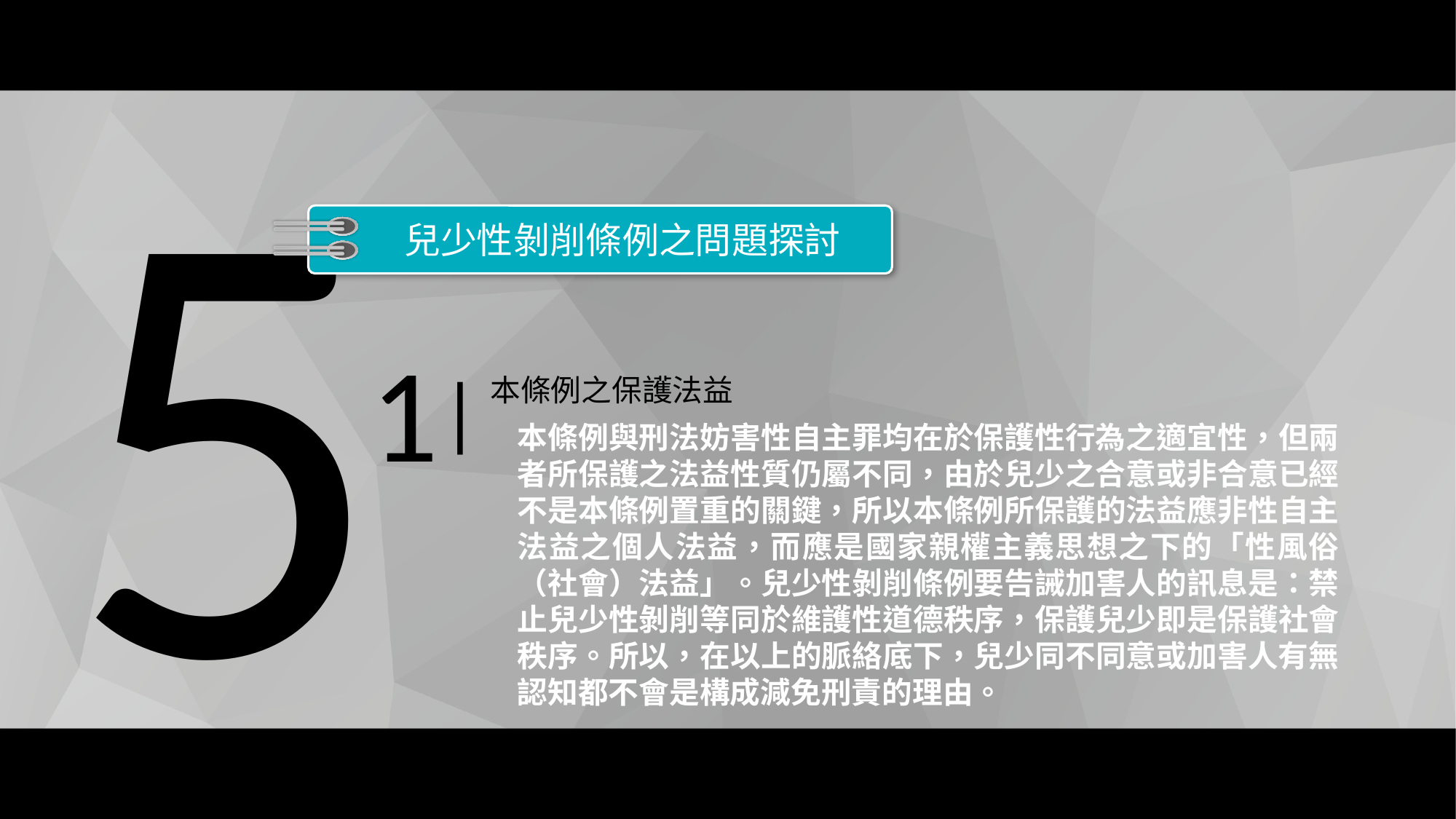

5

兒少性剝削條例之問題探討
1
|
本條例之保護法益
本條例與刑法妨害性自主罪均在於保護性行為之適宜性，但兩者所保護之法益性質仍屬不同，由於兒少之合意或非合意已經不是本條例置重的關鍵，所以本條例所保護的法益應非性自主法益之個人法益，而應是國家親權主義思想之下的「性風俗（社會）法益」。兒少性剝削條例要告誡加害人的訊息是：禁止兒少性剝削等同於維護性道德秩序，保護兒少即是保護社會秩序。所以，在以上的脈絡底下，兒少同不同意或加害人有無認知都不會是構成減免刑責的理由。